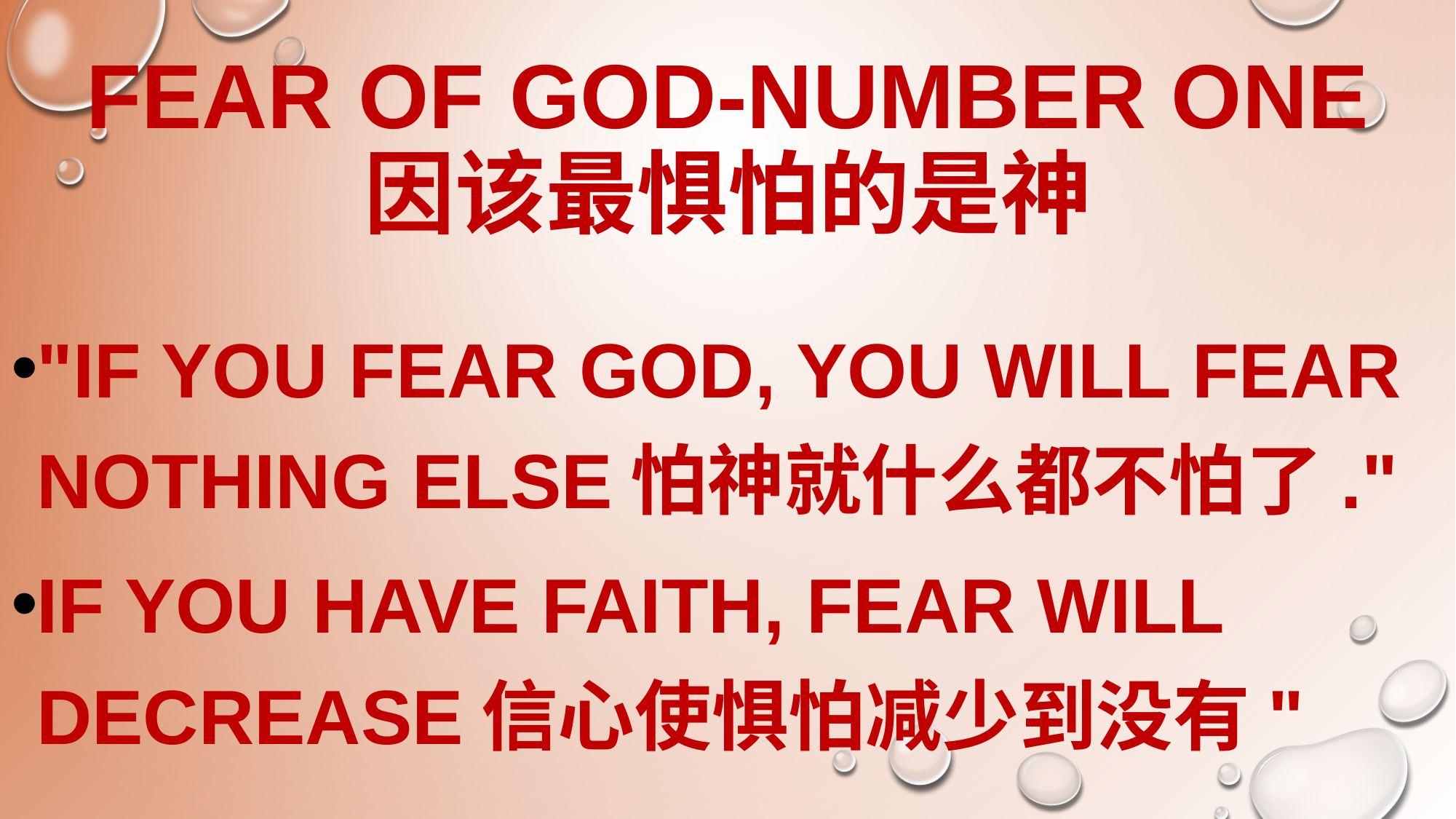

# Fear of god-number one 因该最惧怕的是神
"If you fear god, you will fear nothing else怕神就什么都不怕了."
If you have faith, fear will decrease信心使惧怕减少到没有"